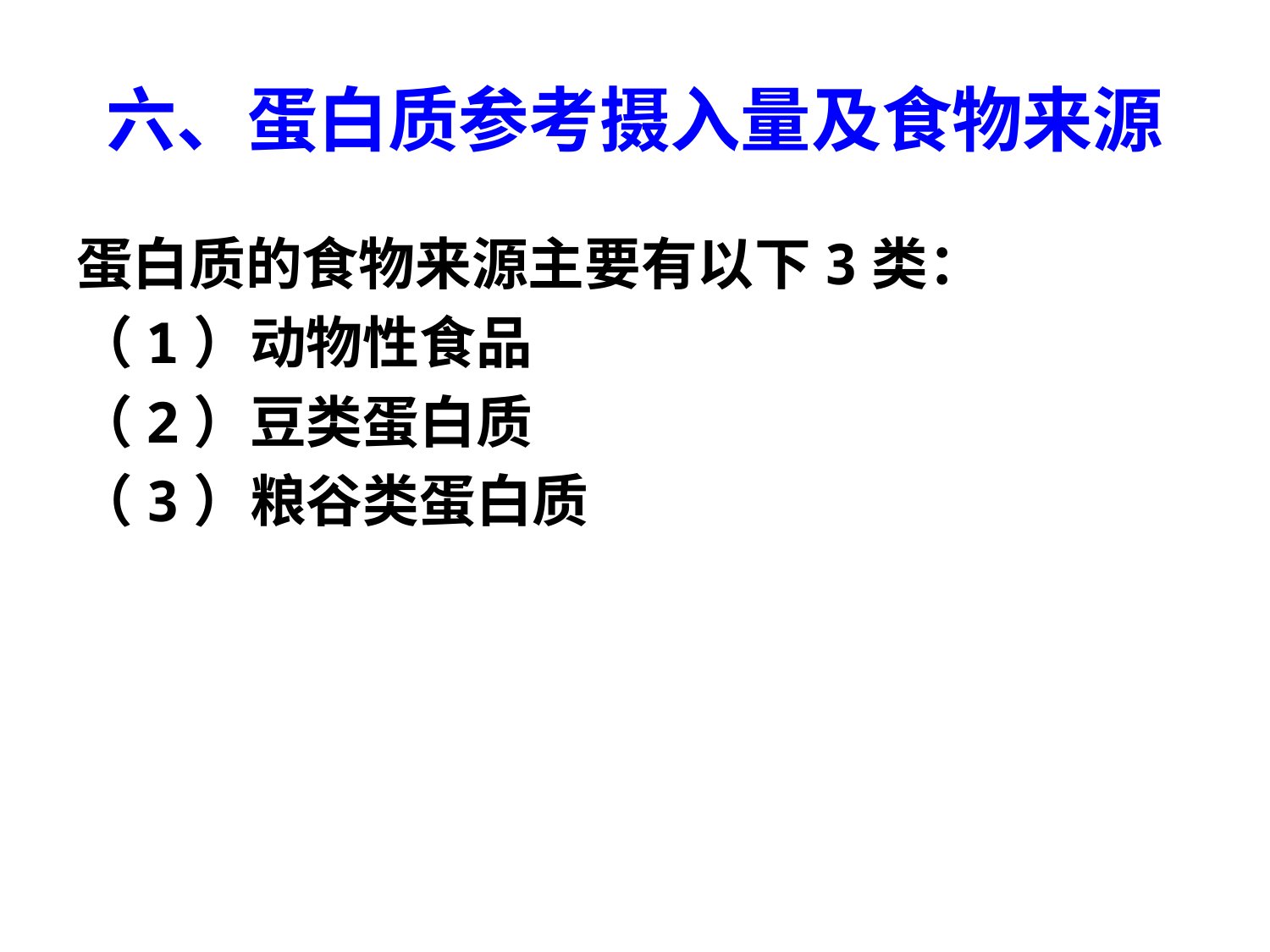

# 六、蛋白质参考摄入量及食物来源
蛋白质的食物来源主要有以下3类：
（1）动物性食品
（2）豆类蛋白质
（3）粮谷类蛋白质